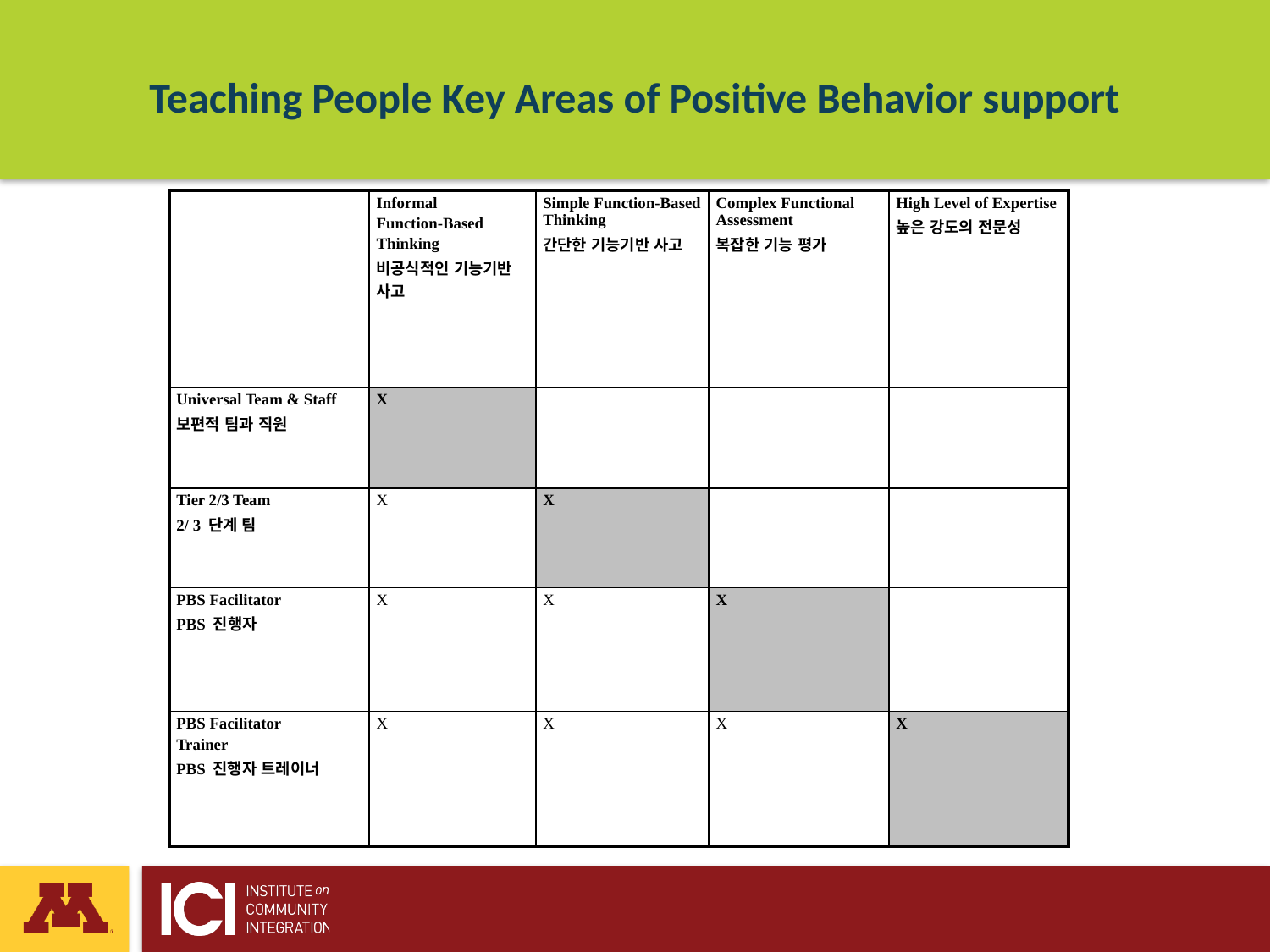

Teaching People Key Areas of Positive Behavior support
|  | Informal Function-Based Thinking 비공식적인 기능기반 사고 | Simple Function-Based Thinking 간단한 기능기반 사고 | Complex Functional Assessment 복잡한 기능 평가 | High Level of Expertise 높은 강도의 전문성 |
| --- | --- | --- | --- | --- |
| Universal Team & Staff 보편적 팀과 직원 | X |  |  |  |
| Tier 2/3 Team 2/ 3 단계 팀 | X | X |  |  |
| PBS Facilitator PBS 진행자 | X | X | X |  |
| PBS Facilitator Trainer PBS 진행자 트레이너 | X | X | X | X |